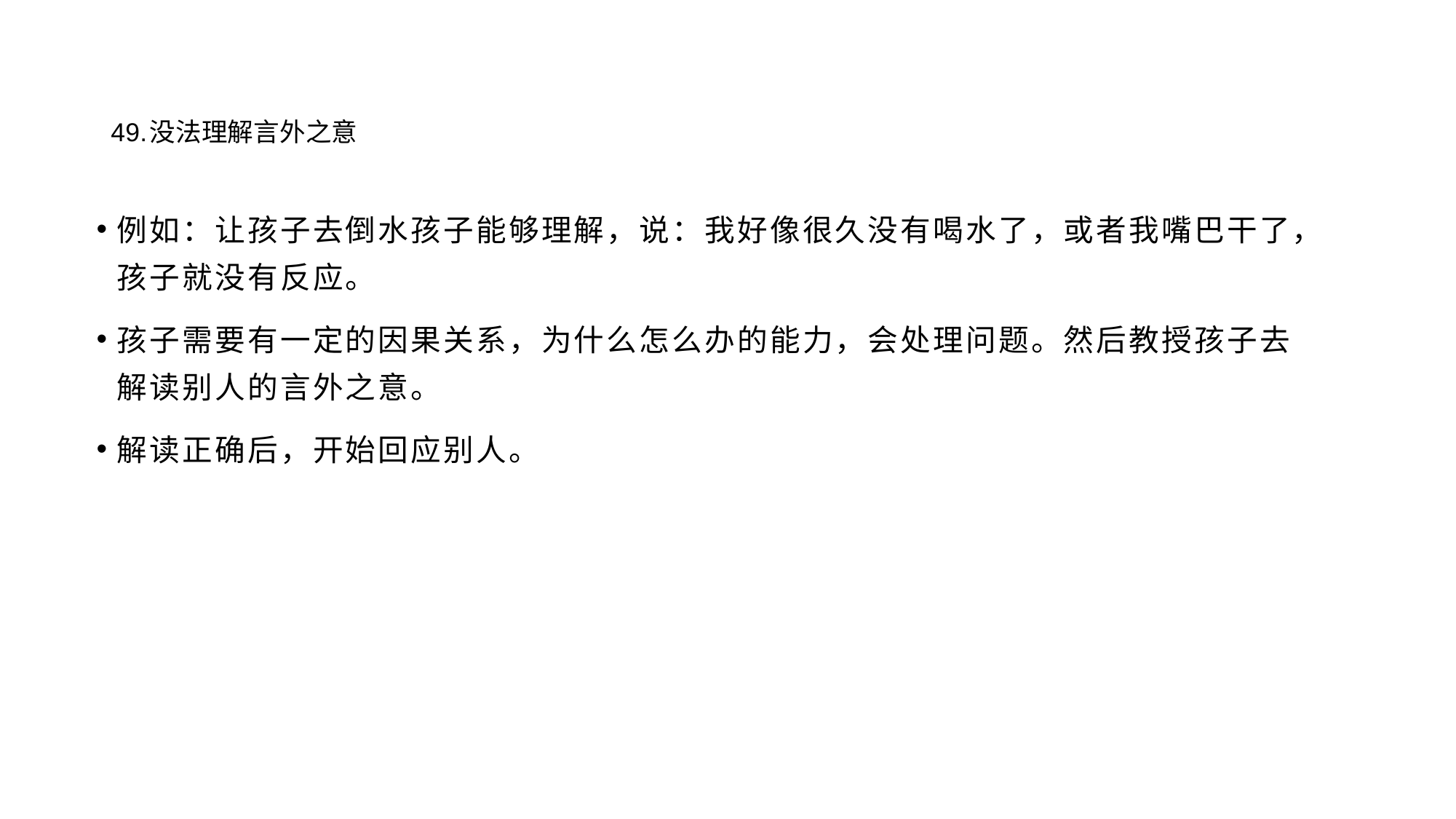

# 49.没法理解言外之意
例如：让孩子去倒水孩子能够理解，说：我好像很久没有喝水了，或者我嘴巴干了，孩子就没有反应。
孩子需要有一定的因果关系，为什么怎么办的能力，会处理问题。然后教授孩子去解读别人的言外之意。
解读正确后，开始回应别人。